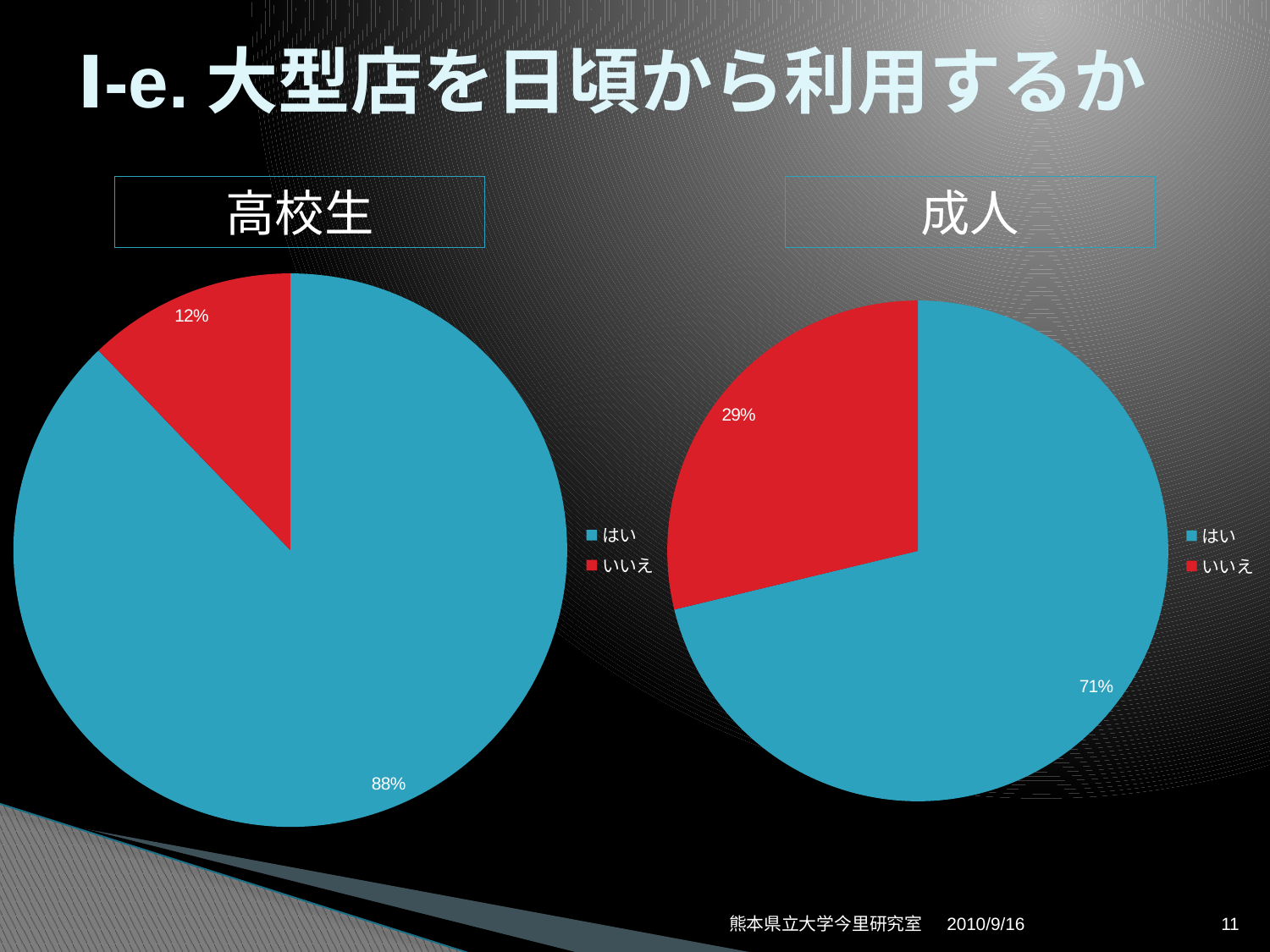

# Ⅰ-e.大型店を日頃から利用するか
高校生
成人

### Chart

| Category |  |  |  |
|---|---|---|---|
| はい | 303.0 | 303.0 | 303.0 |
| いいえ | 42.0 | 42.0 | 42.0 |

### Chart

| Category |  |  |  |
|---|---|---|---|
| はい | 52.0 | 52.0 | 52.0 |
| いいえ | 21.0 | 21.0 | 21.0 |
熊本県立大学今里研究室
2010/9/16
11